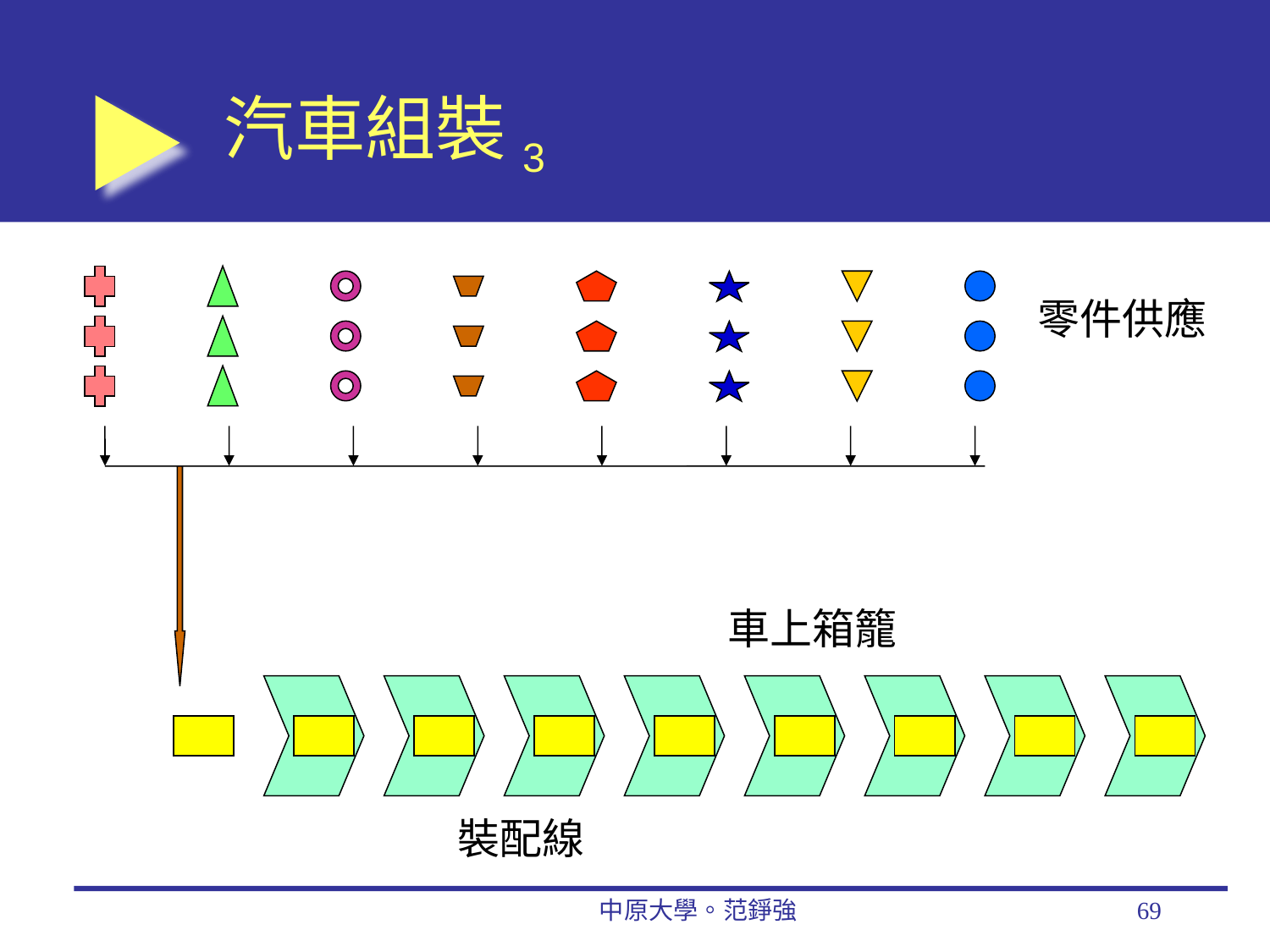

# 汽車組裝3

零件供應

車上箱籠

裝配線
中原大學。范錚強
69